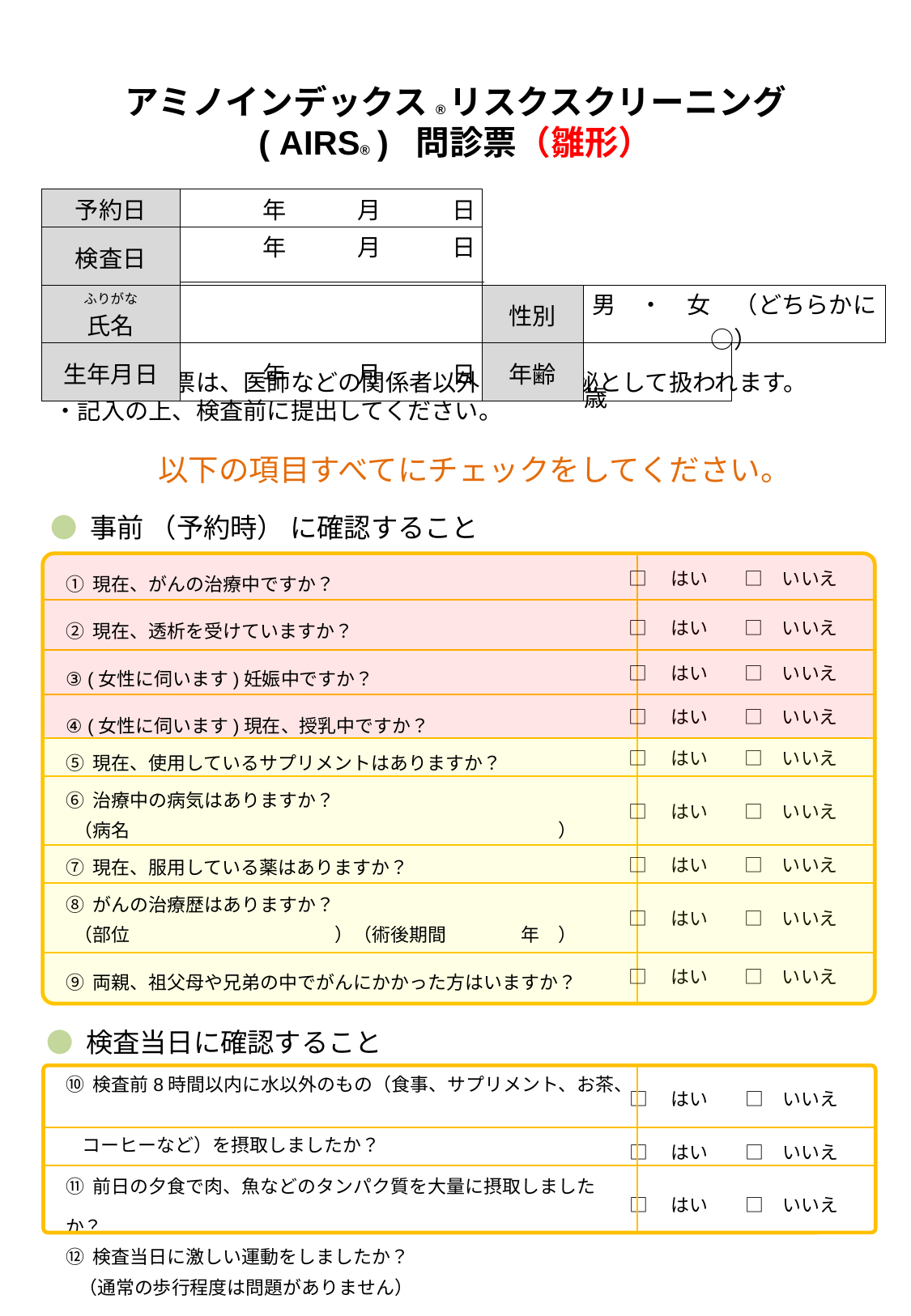

アミノインデックス®リスクスクリーニング
( AIRS®  )  問診票（雛形）
| 予約日 | 年　　　月　　　日 |  |  |  |  |  |
| --- | --- | --- | --- | --- | --- | --- |
| 検査日 | 年　　　月　　　日 |  |  |  |  |  |
| ふりがな 氏名 |  | 性別 | 男　・　女　（どちらかに○） |  |  |  |
| 生年月日 | 年　　　月　　　日 | 年齢 | 歳 |  |  |  |
・この問診票は、医師などの関係者以外には外部秘として扱われます。
・記入の上、検査前に提出してください。
以下の項目すべてにチェックをしてください。
● 事前 （予約時） に確認すること

① 現在、がんの治療中ですか？
② 現在、透析を受けていますか？
③ (女性に伺います)妊娠中ですか？
④ (女性に伺います)現在、授乳中ですか？
⑤ 現在、使用しているサプリメントはありますか？
⑥ 治療中の病気はありますか？　　　　　　
  （病名　　　　　　　　　　　　　　　　　　　　　　　）
⑦ 現在、服用している薬はありますか？
⑧ がんの治療歴はありますか？
  （部位　　　　　　　　　　　）（術後期間　　　　年　）
⑨ 両親、祖父母や兄弟の中でがんにかかった方はいますか？
□　はい　　□　いいえ
□　はい　　□　いいえ
□　はい　　□　いいえ
□　はい　　□　いいえ

□　はい　　□　いいえ
□　はい　　□　いいえ
□　はい　　□　いいえ
□　はい　　□　いいえ
□　はい　　□　いいえ
● 検査当日に確認すること
⑩ 検査前8時間以内に水以外のもの（食事、サプリメント、お茶、
    コーヒーなど）を摂取しましたか？
⑪ 前日の夕食で肉、魚などのタンパク質を大量に摂取しましたか？
⑫ 検査当日に激しい運動をしましたか？
  （通常の歩行程度は問題がありません）

□　はい　　□　いいえ
□　はい　　□　いいえ
□　はい　　□　いいえ